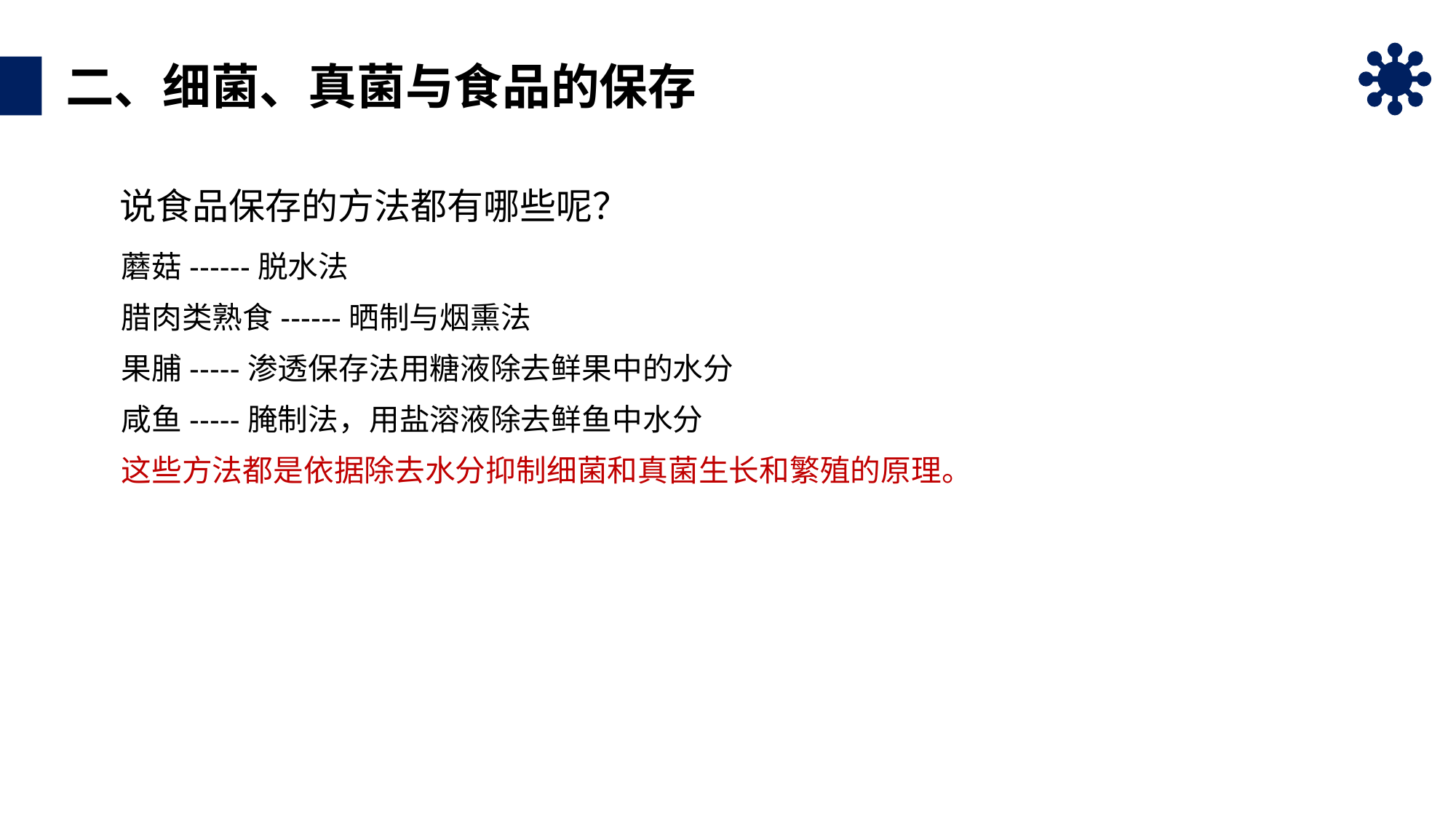

二、细菌、真菌与食品的保存

说食品保存的方法都有哪些呢？
蘑菇------脱水法
腊肉类熟食------晒制与烟熏法
果脯-----渗透保存法用糖液除去鲜果中的水分
咸鱼-----腌制法，用盐溶液除去鲜鱼中水分
这些方法都是依据除去水分抑制细菌和真菌生长和繁殖的原理。